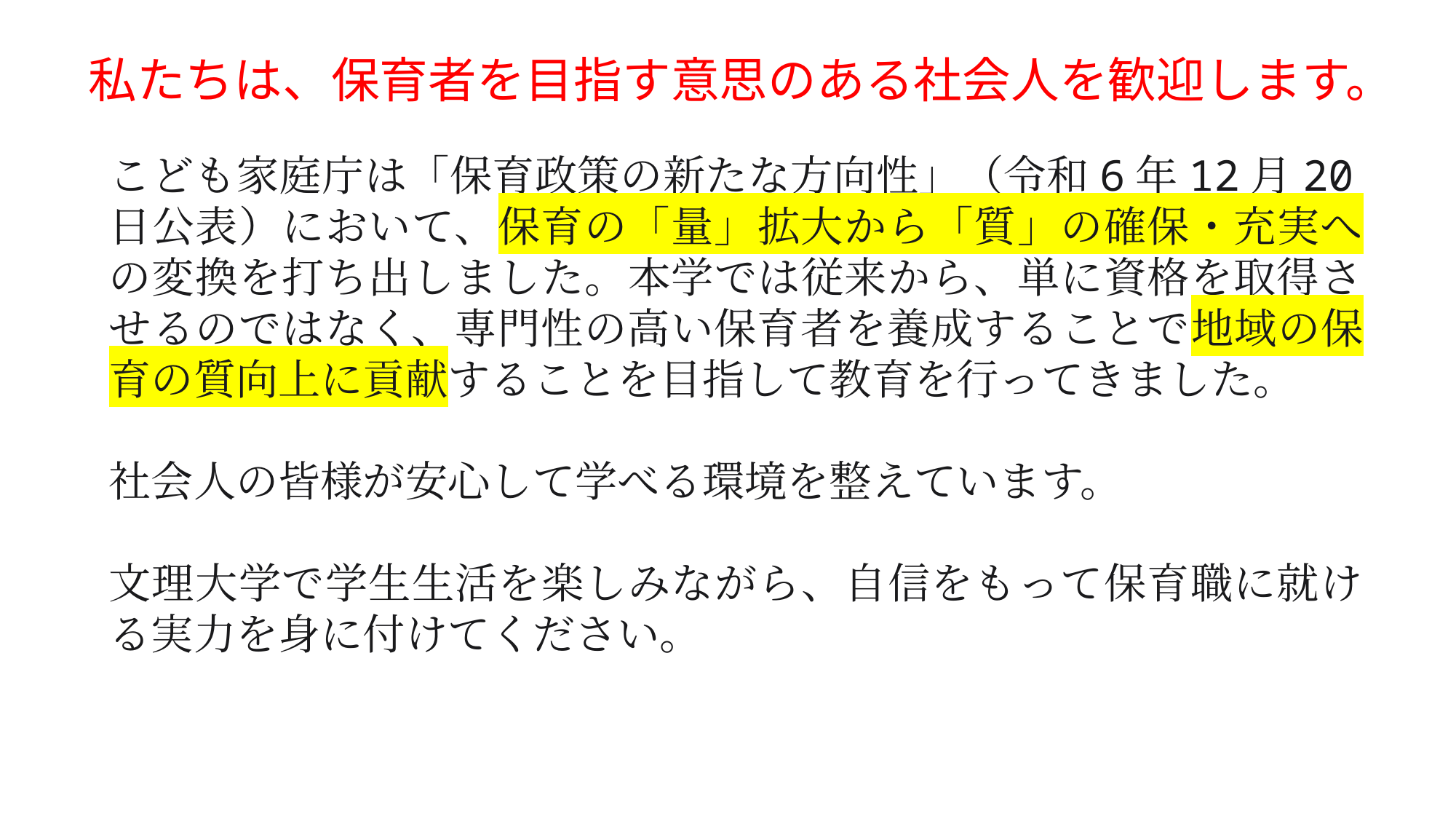

私たちは、保育者を目指す意思のある社会人を歓迎します。
こども家庭庁は「保育政策の新たな方向性」（令和6年12月20日公表）において、保育の「量」拡大から「質」の確保・充実への変換を打ち出しました。本学では従来から、単に資格を取得させるのではなく、専門性の高い保育者を養成することで地域の保育の質向上に貢献することを目指して教育を行ってきました。

社会人の皆様が安心して学べる環境を整えています。

文理大学で学生生活を楽しみながら、自信をもって保育職に就ける実力を身に付けてください。